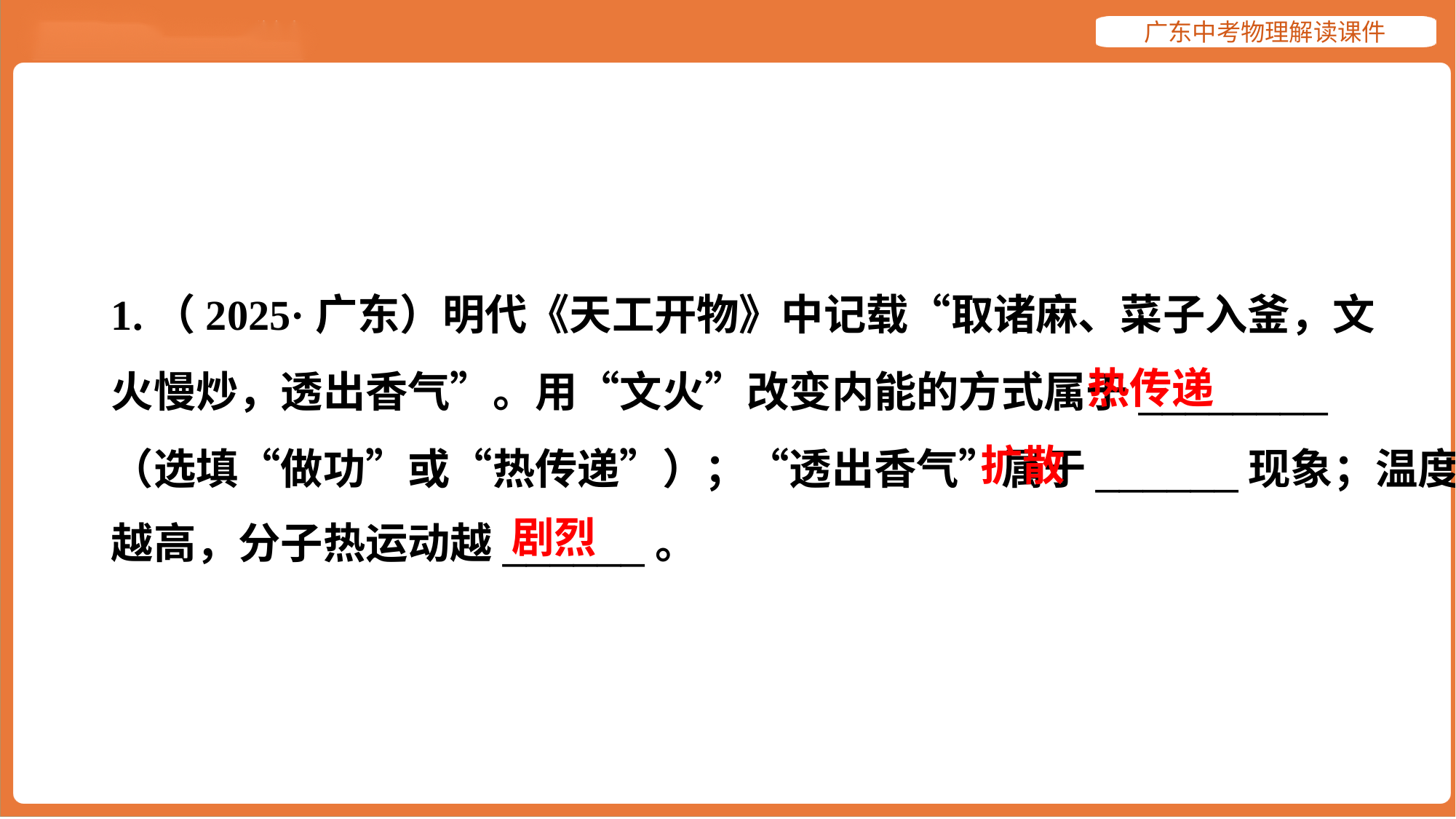

1.（2025·广东）明代《天工开物》中记载“取诸麻、菜子入釜，文
火慢炒，透出香气”。用“文火”改变内能的方式属于________
（选填“做功”或“热传递”）；“透出香气”属于______现象；温度
越高，分子热运动越______。
热传递
扩散
剧烈